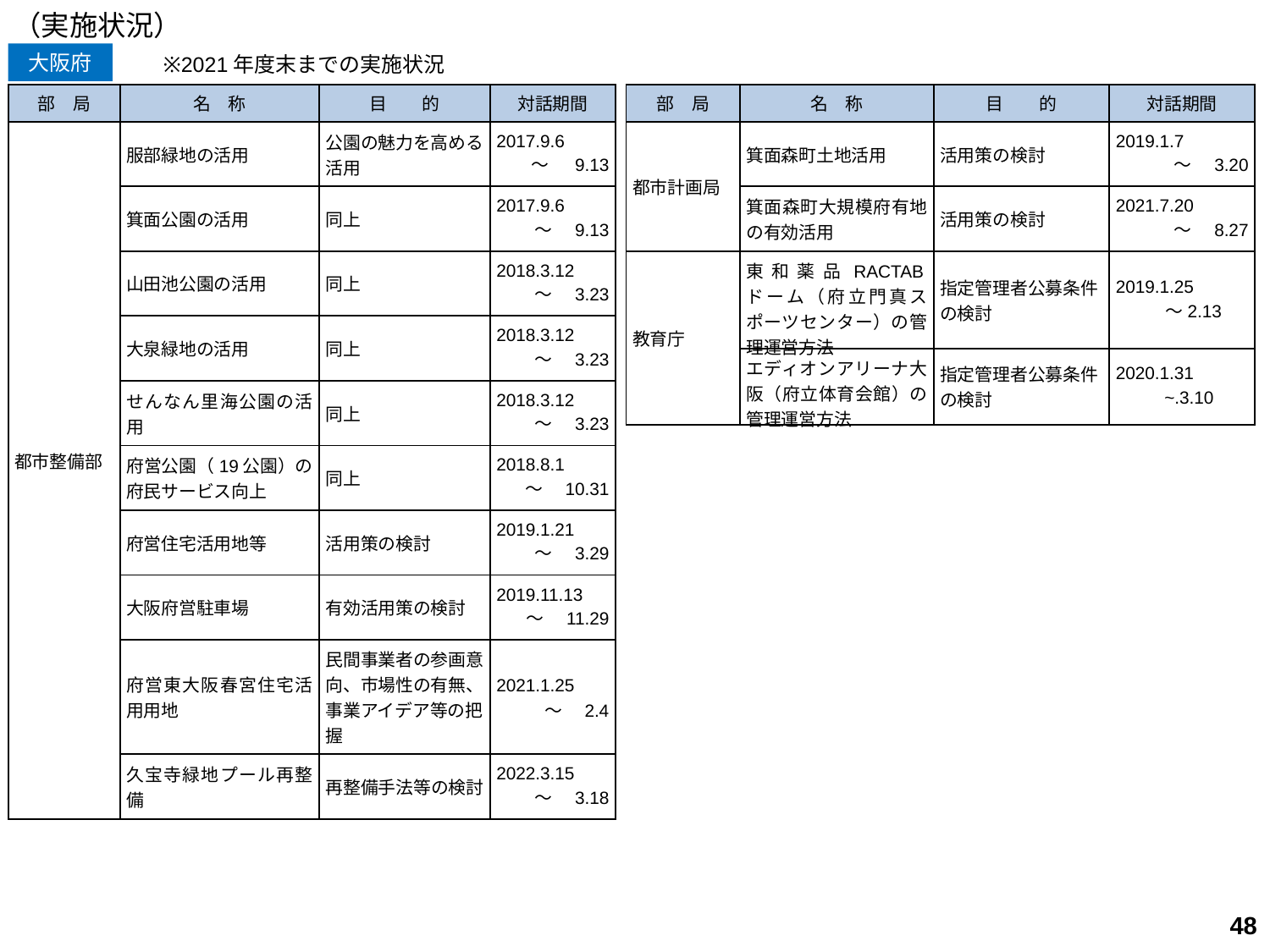

（実施状況）
大阪府
※2021年度末までの実施状況
| 部　局 | 名　称 | 目　　的 | 対話期間 |
| --- | --- | --- | --- |
| 都市整備部 | 服部緑地の活用 | 公園の魅力を高める活用 | 2017.9.6 ～ 　9.13 |
|  | 箕面公園の活用 | 同上 | 2017.9.6 ～　9.13 |
|  | 山田池公園の活用 | 同上 | 2018.3.12 ～　3.23 |
|  | 大泉緑地の活用 | 同上 | 2018.3.12 ～　3.23 |
|  | せんなん里海公園の活用 | 同上 | 2018.3.12 ～　3.23 |
|  | 府営公園（19公園）の府民サービス向上 | 同上 | 2018.8.1 ～　10.31 |
|  | 府営住宅活用地等 | 活用策の検討 | 2019.1.21 ～　3.29 |
|  | 大阪府営駐車場 | 有効活用策の検討 | 2019.11.13 ～　11.29 |
|  | 府営東大阪春宮住宅活用用地 | 民間事業者の参画意向、市場性の有無、事業アイデア等の把握 | 2021.1.25　 ～　2.4 |
|  | 久宝寺緑地プール再整備 | 再整備手法等の検討 | 2022.3.15 ～　3.18 |
| 部　局 | 名　称 | 目　　的 | 対話期間 |
| --- | --- | --- | --- |
| 都市計画局 | 箕面森町土地活用 | 活用策の検討 | 2019.1.7 ～　3.20 |
|  | 箕面森町大規模府有地の有効活用 | 活用策の検討 | 2021.7.20 ～　8.27 |
| 教育庁 | 東和薬品RACTABドーム（府立門真スポーツセンター）の管理運営方法 | 指定管理者公募条件の検討 | 2019.1.25 ～2.13 |
|  | エディオンアリーナ大阪（府立体育会館）の管理運営方法 | 指定管理者公募条件の検討 | 2020.1.31 ~.3.10 |
48